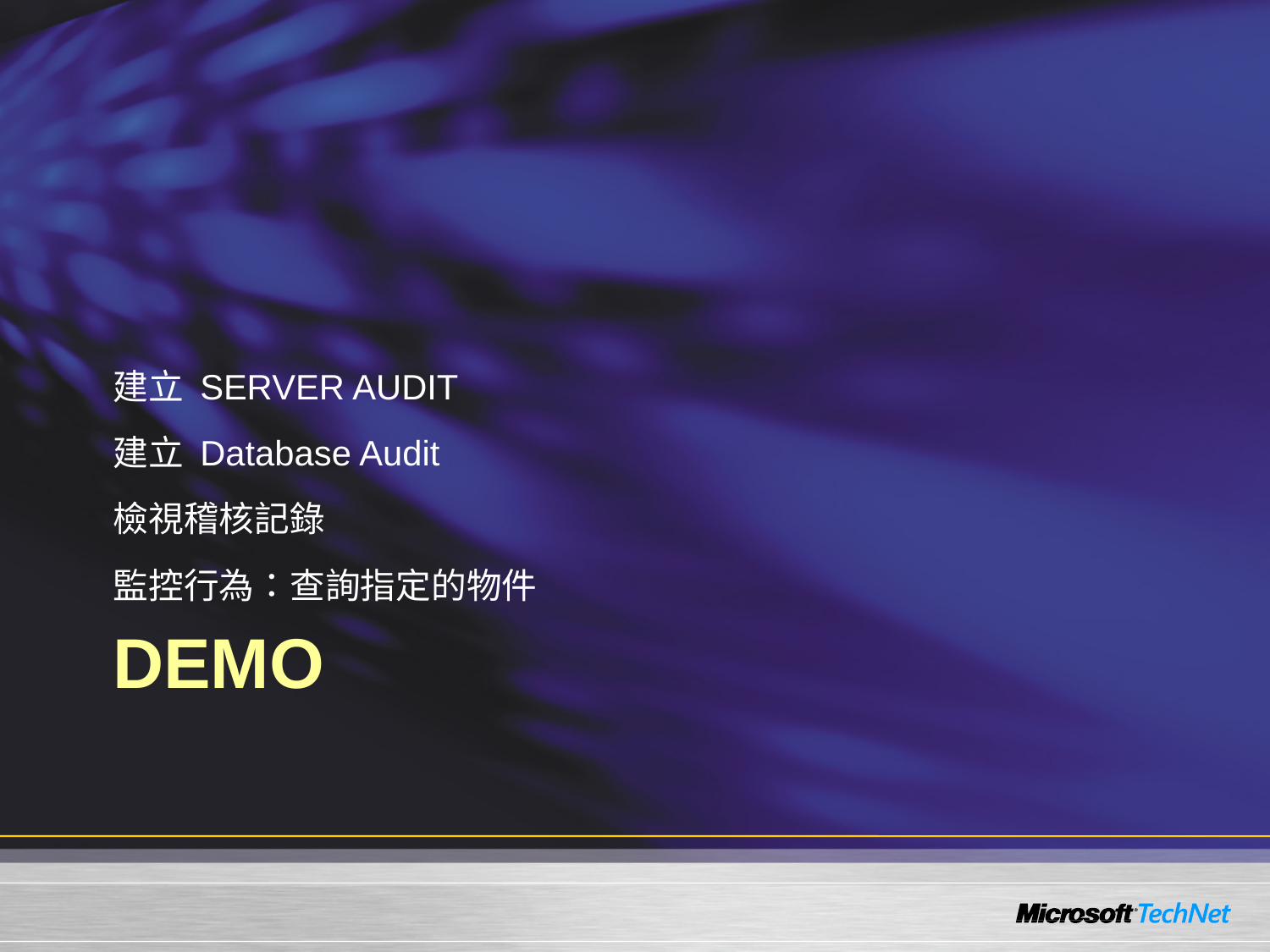

建立 SERVER AUDIT
建立 Database Audit
檢視稽核記錄
監控行為：查詢指定的物件
# Demo